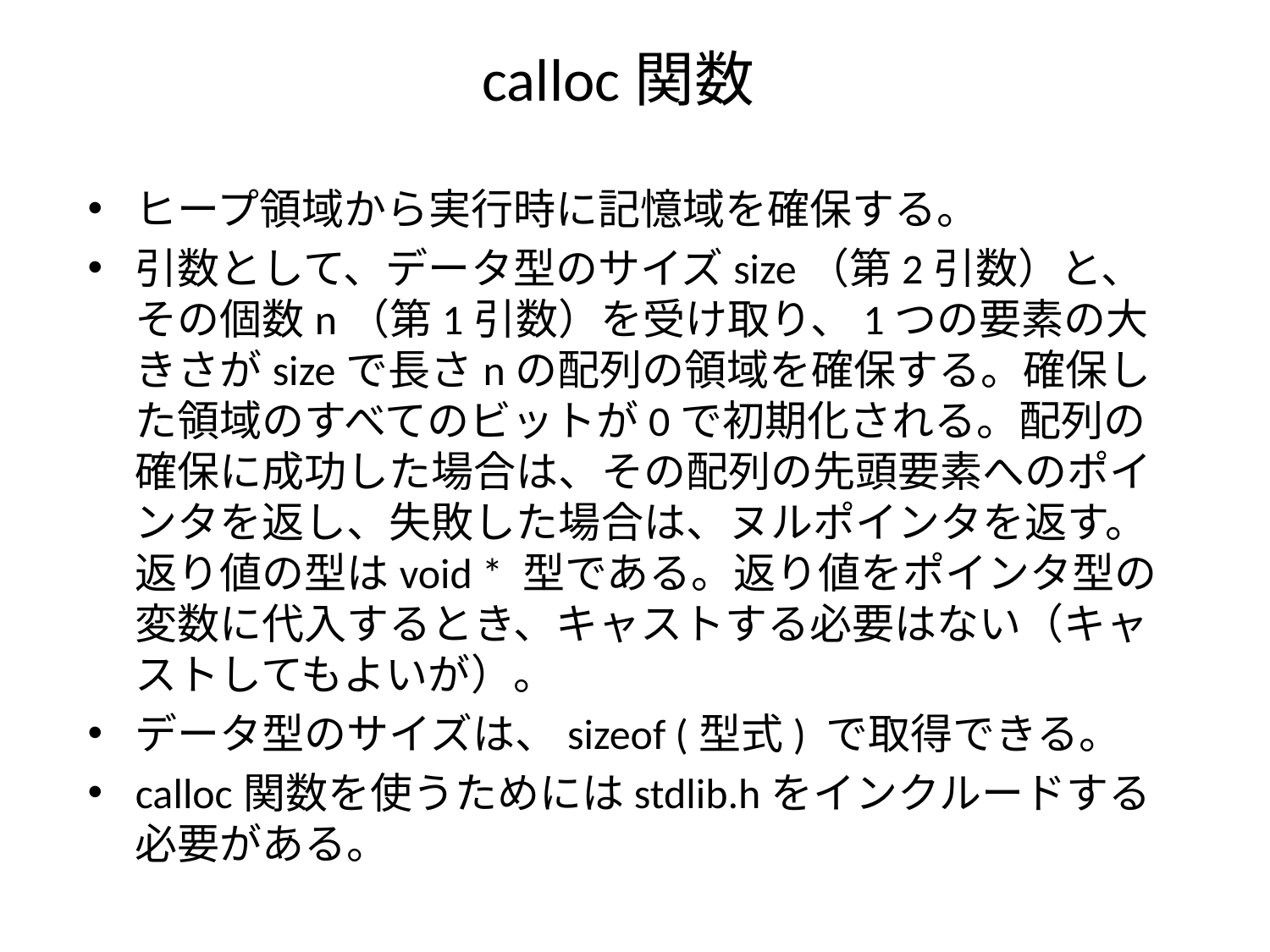

# calloc関数
ヒープ領域から実行時に記憶域を確保する。
引数として、データ型のサイズsize（第2引数）と、その個数n（第1引数）を受け取り、1つの要素の大きさがsizeで長さnの配列の領域を確保する。確保した領域のすべてのビットが0で初期化される。配列の確保に成功した場合は、その配列の先頭要素へのポインタを返し、失敗した場合は、ヌルポインタを返す。返り値の型はvoid * 型である。返り値をポインタ型の変数に代入するとき、キャストする必要はない（キャストしてもよいが）。
データ型のサイズは、sizeof (型式) で取得できる。
calloc関数を使うためにはstdlib.hをインクルードする必要がある。